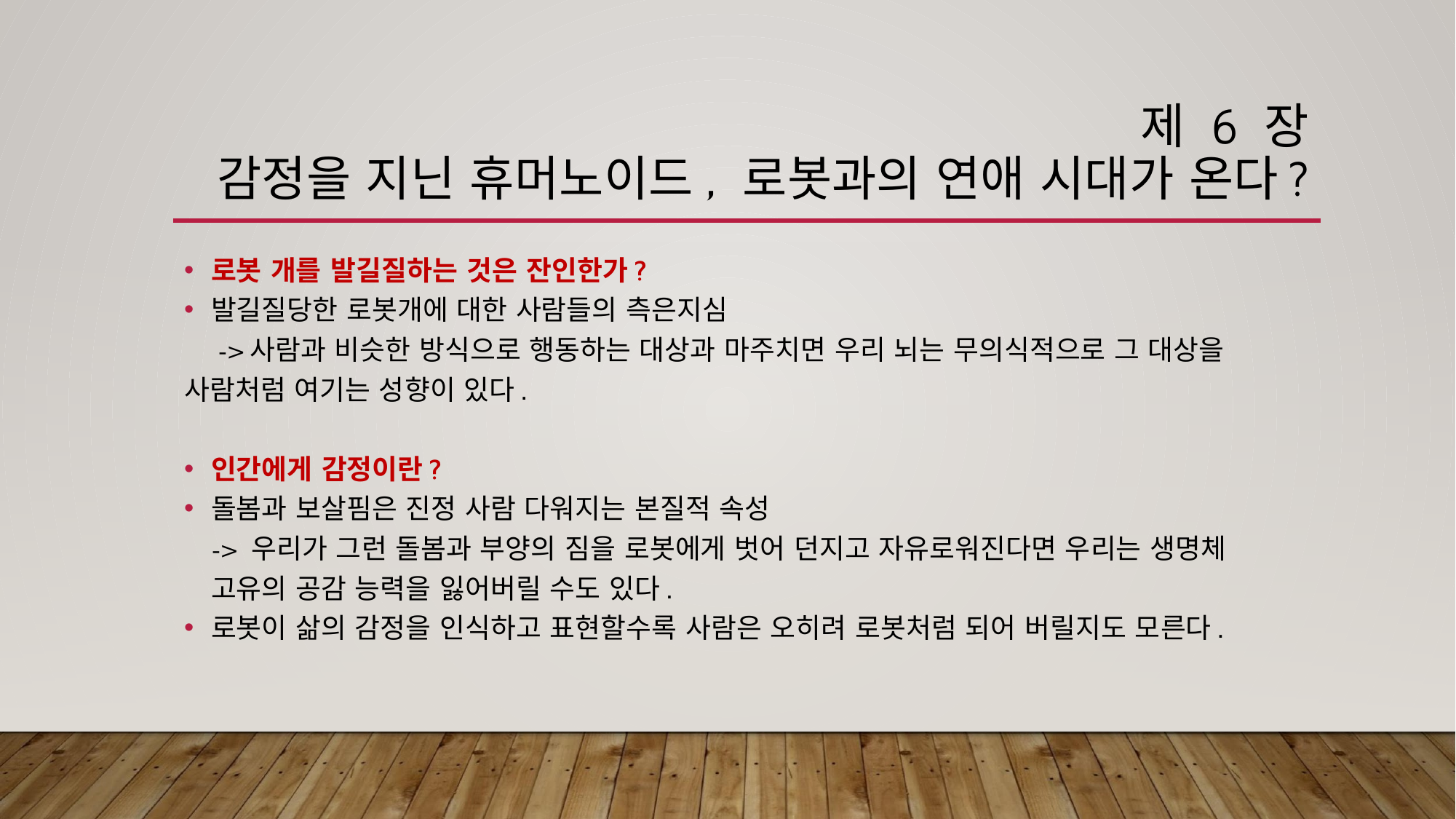

# 제 6 장 감정을 지닌 휴머노이드, 로봇과의 연애 시대가 온다?
로봇 개를 발길질하는 것은 잔인한가?
발길질당한 로봇개에 대한 사람들의 측은지심
    ->사람과 비슷한 방식으로 행동하는 대상과 마주치면 우리 뇌는 무의식적으로 그 대상을 사람처럼 여기는 성향이 있다.

인간에게 감정이란?
돌봄과 보살핌은 진정 사람 다워지는 본질적 속성
-> 우리가 그런 돌봄과 부양의 짐을 로봇에게 벗어 던지고 자유로워진다면 우리는 생명체 고유의 공감 능력을 잃어버릴 수도 있다.
로봇이 삶의 감정을 인식하고 표현할수록 사람은 오히려 로봇처럼 되어 버릴지도 모른다.